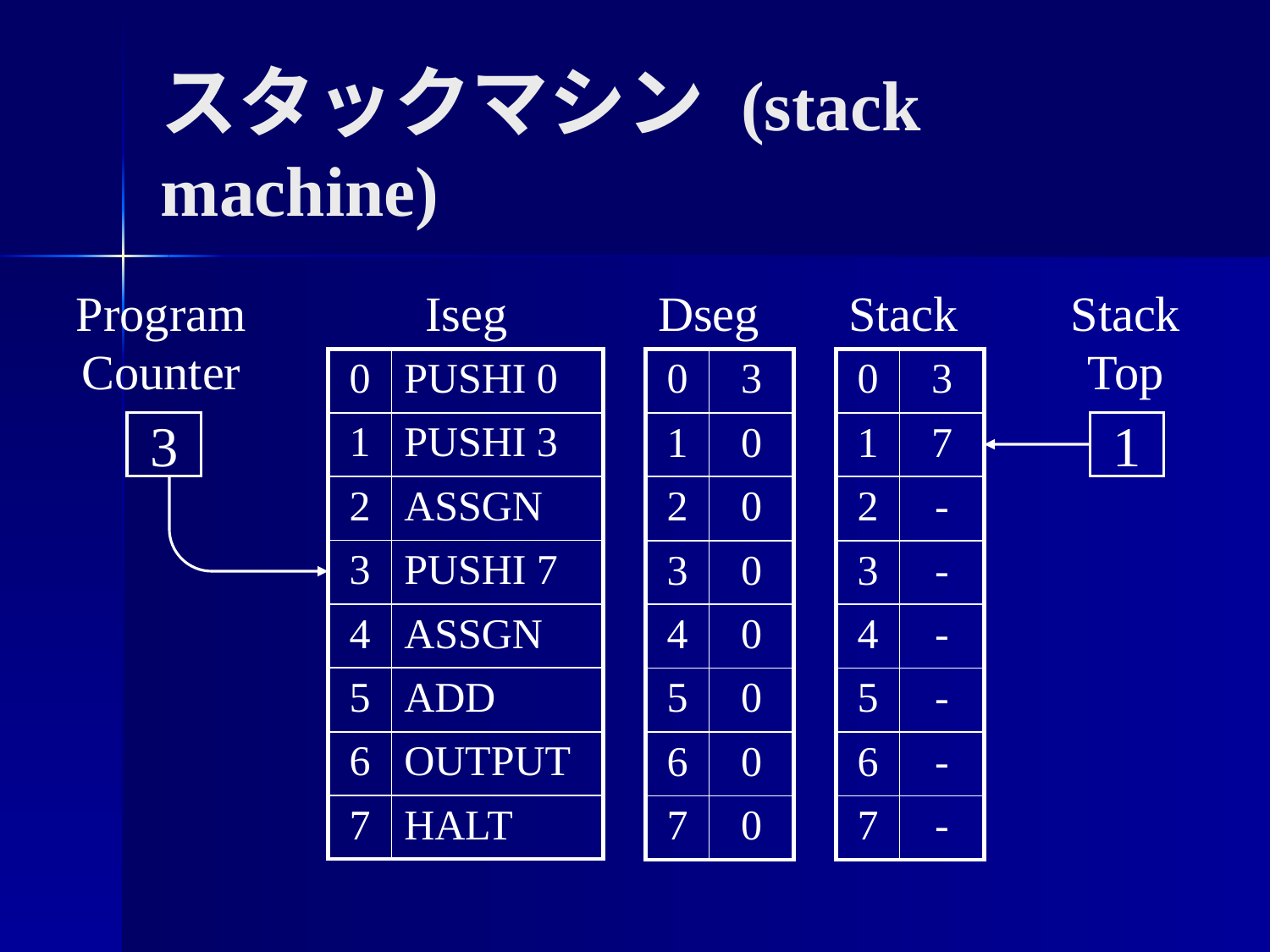

# スタックマシン (stack machine)
Program
Counter
Iseg
Dseg
Stack
Stack
Top
| 0 | PUSHI 0 |
| --- | --- |
| 1 | PUSHI 3 |
| 2 | ASSGN |
| 3 | PUSHI 7 |
| 4 | ASSGN |
| 5 | ADD |
| 6 | OUTPUT |
| 7 | HALT |
| 0 | 3 |
| --- | --- |
| 1 | 0 |
| 2 | 0 |
| 3 | 0 |
| 4 | 0 |
| 5 | 0 |
| 6 | 0 |
| 7 | 0 |
| 0 | 3 |
| --- | --- |
| 1 | 7 |
| 2 | - |
| 3 | - |
| 4 | - |
| 5 | - |
| 6 | - |
| 7 | - |
3
1